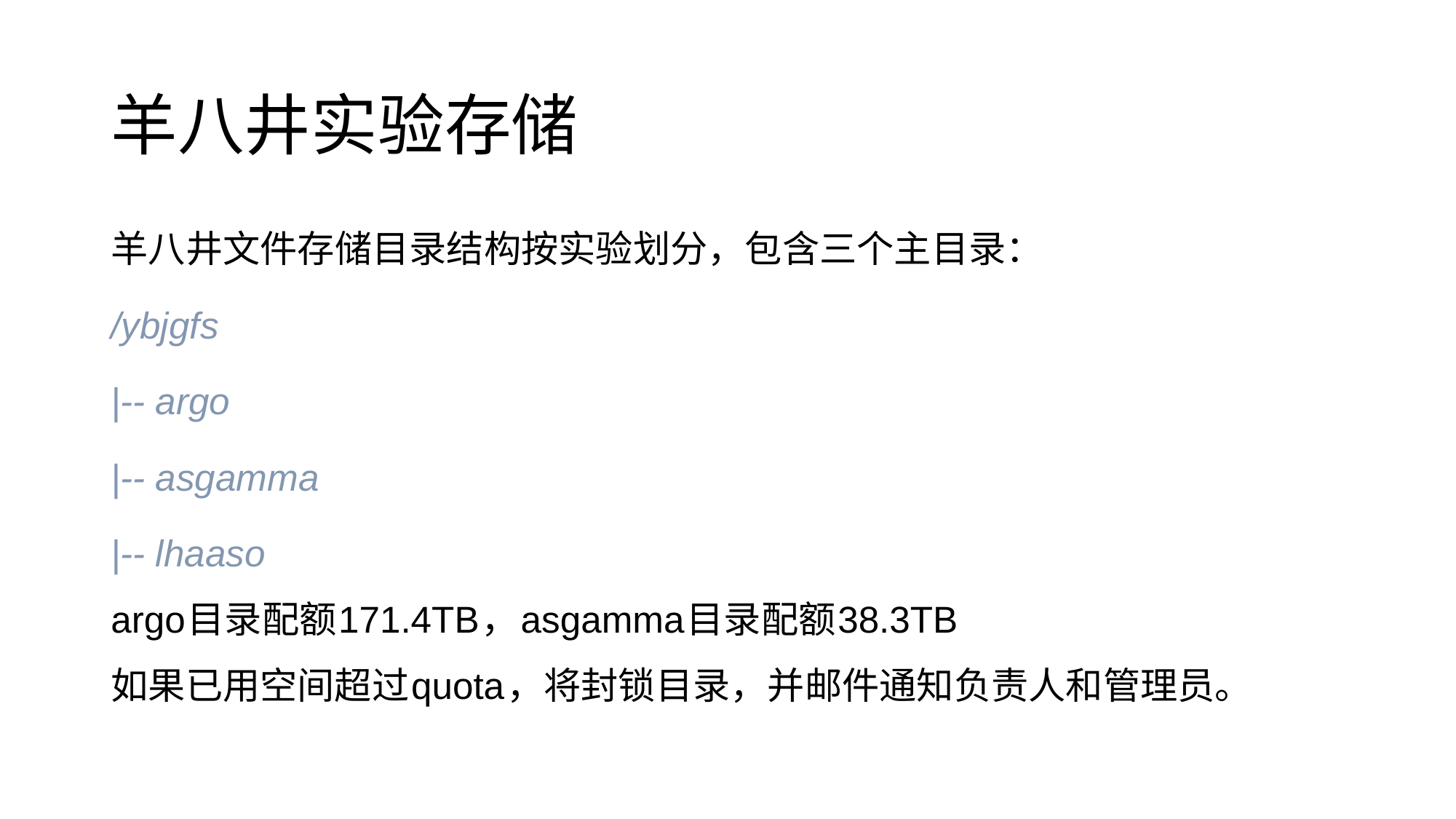

# 羊八井实验存储
羊八井文件存储目录结构按实验划分，包含三个主目录：
/ybjgfs
|-- argo
|-- asgamma
|-- lhaaso
argo目录配额171.4TB，asgamma目录配额38.3TB
如果已用空间超过quota，将封锁目录，并邮件通知负责人和管理员。